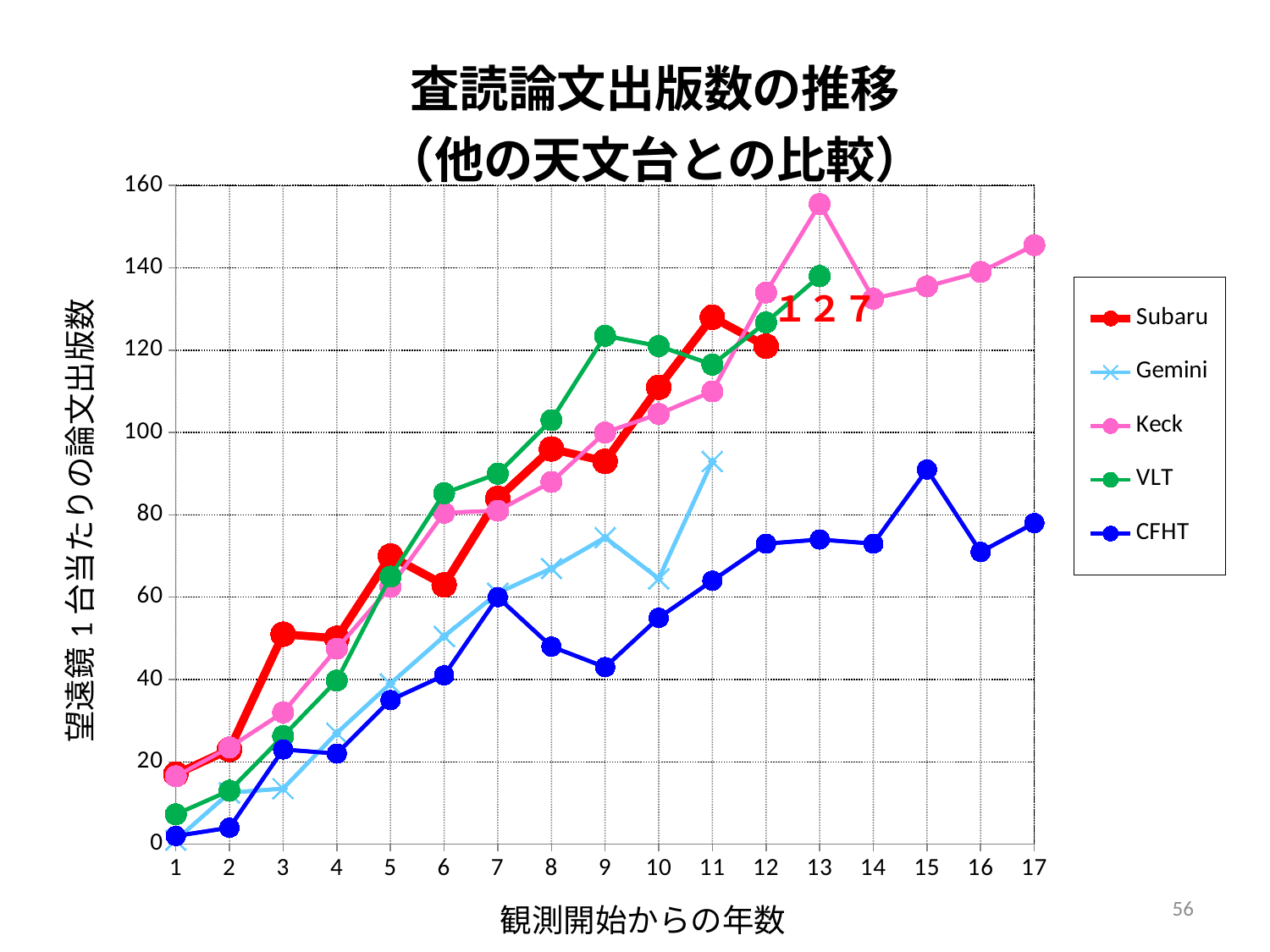

### Chart: 査読論文出版数の推移
（他の天文台との比較）

| Category | Subaru | Gemini | Keck  | VLT | CFHT | Subaru | Gemini | Keck  | VLT | CFHT |
|---|---|---|---|---|---|---|---|---|---|---|
| 1 | 17.0 | 1.0 | 16.5 | 7.25 | 2.0 | 17.0 | 1.0 | 16.5 | 7.25 | 2.0 |
| 2 | 23.0 | 12.5 | 23.5 | 13.0 | 4.0 | 23.0 | 12.5 | 23.5 | 13.0 | 4.0 |
| 3 | 51.0 | 13.5 | 32.0 | 26.25 | 23.0 | 51.0 | 13.5 | 32.0 | 26.25 | 23.0 |
| 4 | 50.0 | 27.0 | 47.5 | 39.75 | 22.0 | 50.0 | 27.0 | 47.5 | 39.75 | 22.0 |
| 5 | 70.0 | 39.0 | 62.5 | 65.0 | 35.0 | 70.0 | 39.0 | 62.5 | 65.0 | 35.0 |
| 6 | 63.0 | 50.5 | 80.5 | 85.25 | 41.0 | 63.0 | 50.5 | 80.5 | 85.25 | 41.0 |
| 7 | 84.0 | 61.0 | 81.0 | 90.0 | 60.0 | 84.0 | 61.0 | 81.0 | 90.0 | 60.0 |
| 8 | 96.0 | 67.0 | 88.0 | 103.0 | 48.0 | 96.0 | 67.0 | 88.0 | 103.0 | 48.0 |
| 9 | 93.0 | 74.5 | 100.0 | 123.5 | 43.0 | 93.0 | 74.5 | 100.0 | 123.5 | 43.0 |
| 10 | 111.0 | 64.5 | 104.5 | 121.0 | 55.0 | 111.0 | 64.5 | 104.5 | 121.0 | 55.0 |
| 11 | 128.0 | 93.0 | 110.0 | 116.5 | 64.0 | 128.0 | 93.0 | 110.0 | 116.5 | 64.0 |
| 12 | 121.0 | None | 134.0 | 126.75 | 73.0 | 121.0 | None | 134.0 | 126.75 | 73.0 |
| 13 | None | None | 155.5 | 138.0 | 74.0 | None | None | 155.5 | 138.0 | 74.0 |
| 14 | None | None | 132.5 | None | 73.0 | None | None | 132.5 | None | 73.0 |
| 15 | None | None | 135.5 | None | 91.0 | None | None | 135.5 | None | 91.0 |
| 16 | None | None | 139.0 | None | 71.0 | None | None | 139.0 | None | 71.0 |
| 17 | None | None | 145.5 | None | 78.0 | None | None | 145.5 | None | 78.0 |
１２７
56